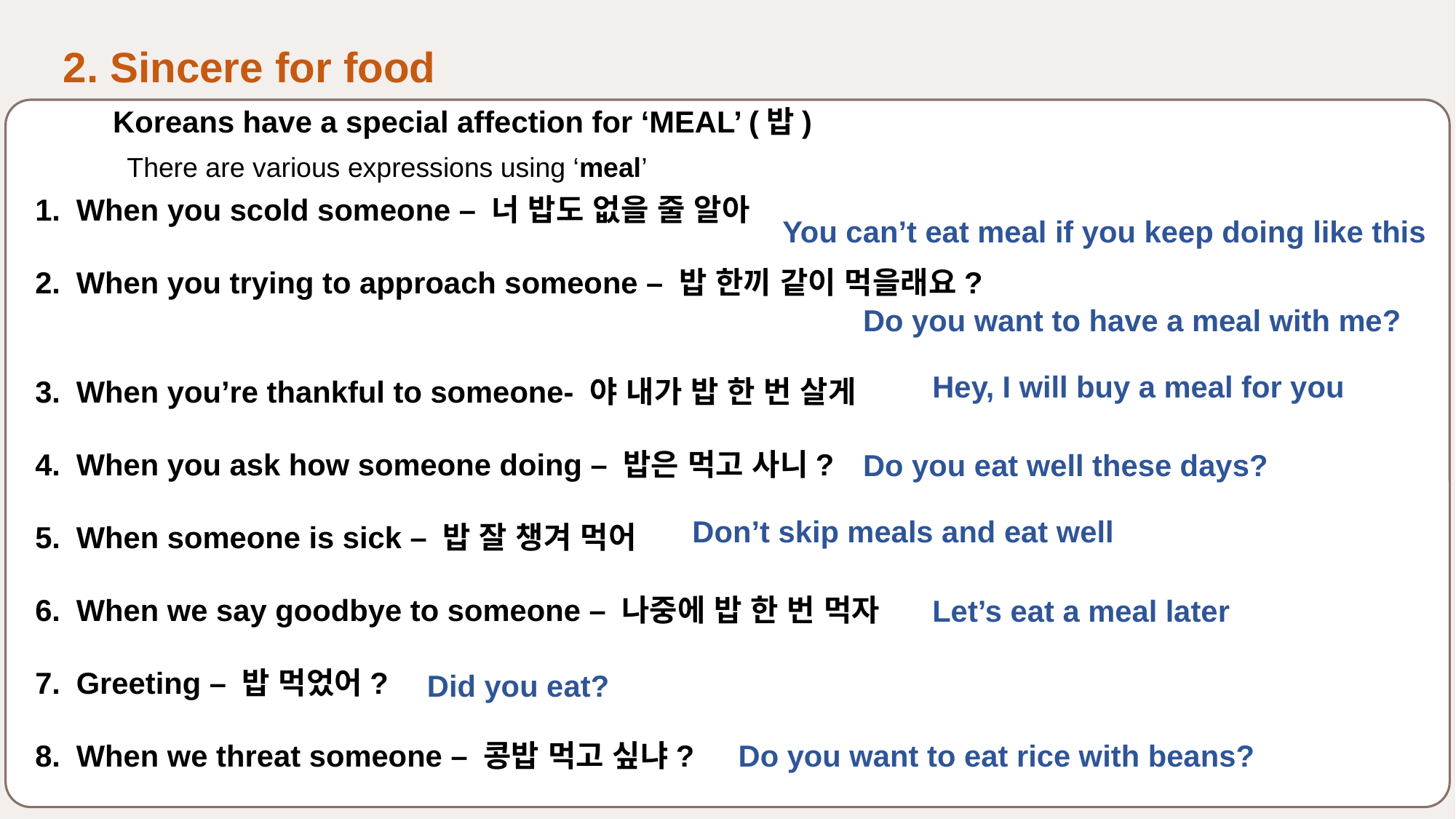

2. Sincere for food
Koreans have a special affection for ‘MEAL’ (밥)

5. https://www.youtube.com/watch?v=wr7UtYDG7Jo
There are various expressions using ‘meal’
When you scold someone – 너 밥도 없을 줄 알아

When you trying to approach someone – 밥 한끼 같이 먹을래요?

When you’re thankful to someone- 야 내가 밥 한 번 살게

When you ask how someone doing – 밥은 먹고 사니?

When someone is sick – 밥 잘 챙겨 먹어

When we say goodbye to someone – 나중에 밥 한 번 먹자

Greeting – 밥 먹었어?

When we threat someone – 콩밥 먹고 싶냐?
You can’t eat meal if you keep doing like this
Do you want to have a meal with me?
Hey, I will buy a meal for you
Do you eat well these days?
Don’t skip meals and eat well
Let’s eat a meal later
Did you eat?
Do you want to eat rice with beans?